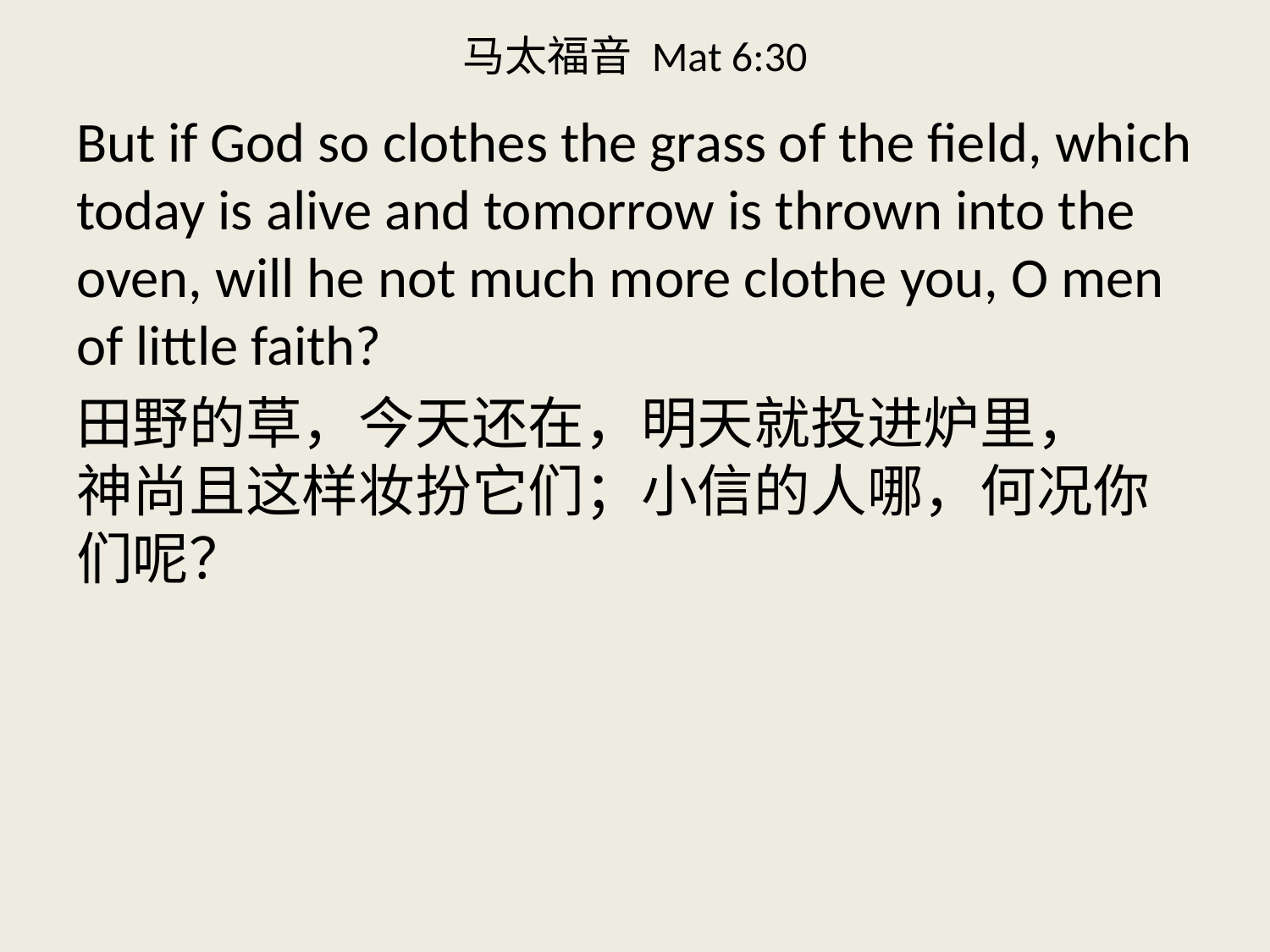

# 马太福音 Mat 6:30
But if God so clothes the grass of the field, which today is alive and tomorrow is thrown into the oven, will he not much more clothe you, O men of little faith?
田野的草，今天还在，明天就投进炉里，　神尚且这样妆扮它们；小信的人哪，何况你们呢？